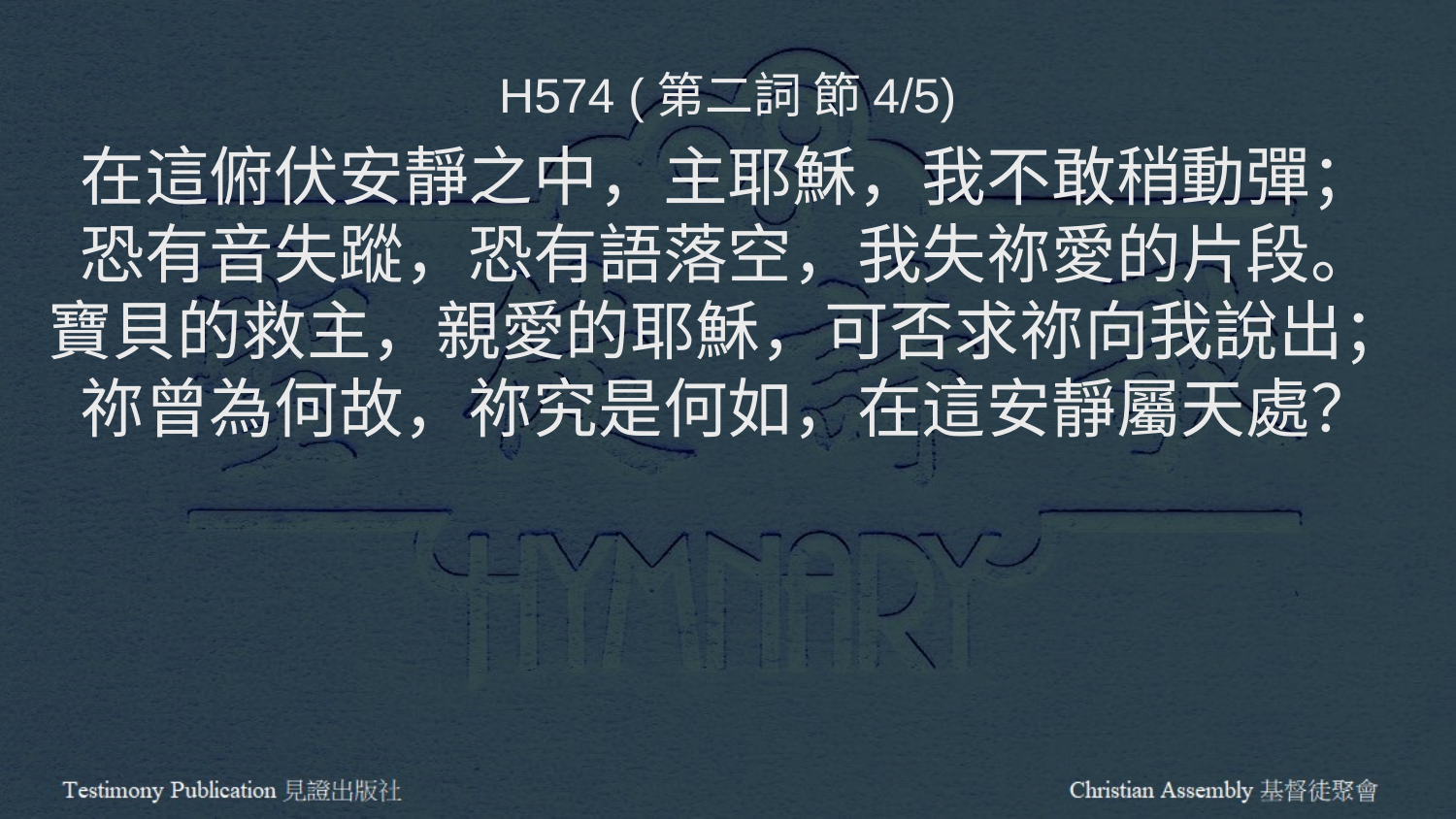

H574 (第二詞 節4/5)
在這俯伏安靜之中，主耶穌，我不敢稍動彈；
恐有音失蹤，恐有語落空，我失祢愛的片段。
寶貝的救主，親愛的耶穌，可否求祢向我說出；
祢曾為何故，祢究是何如，在這安靜屬天處？